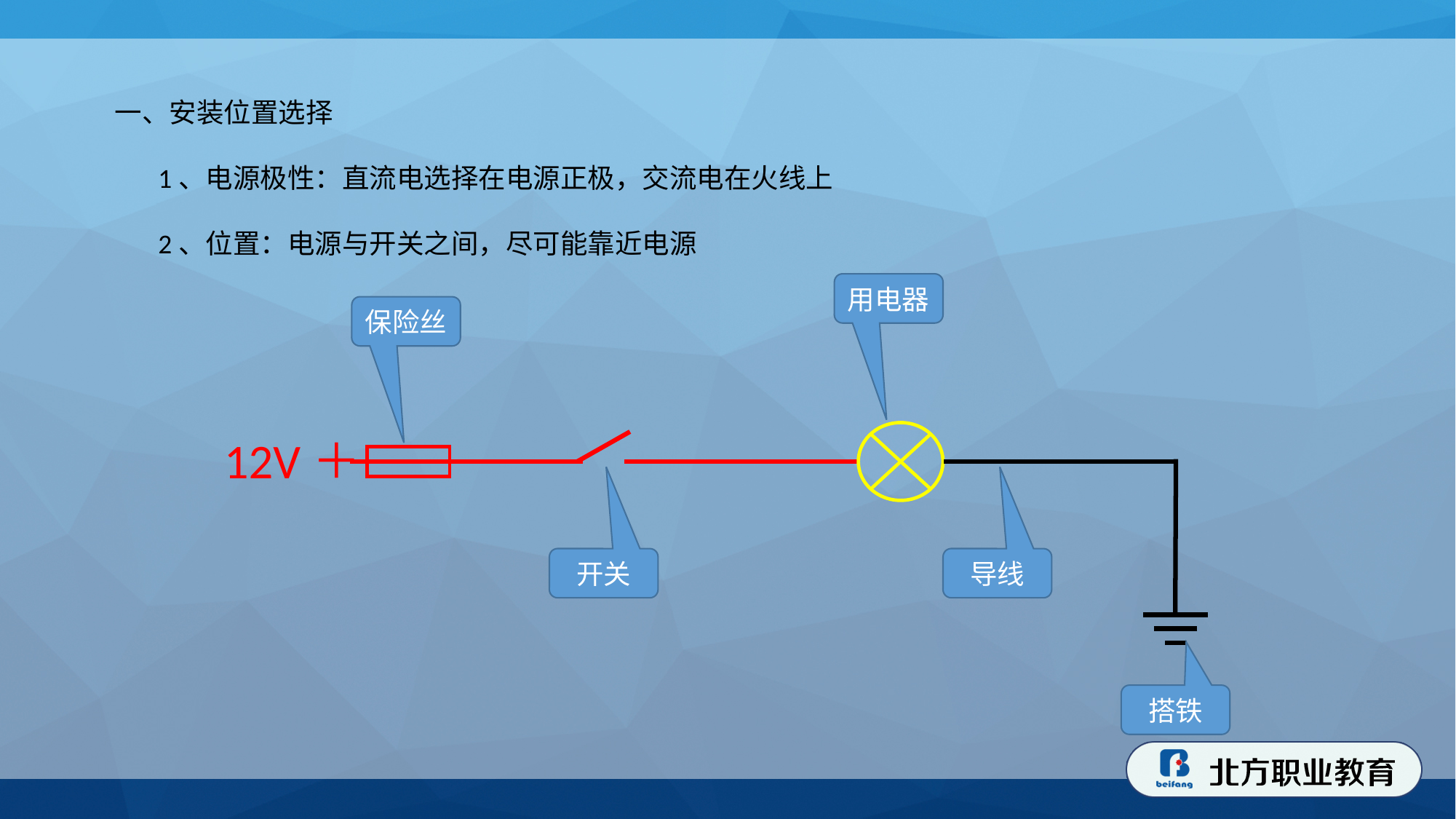

一、安装位置选择

       1、电源极性：直流电选择在电源正极，交流电在火线上

       2、位置：电源与开关之间，尽可能靠近电源

用电器
保险丝

12V＋

开关
导线
搭铁